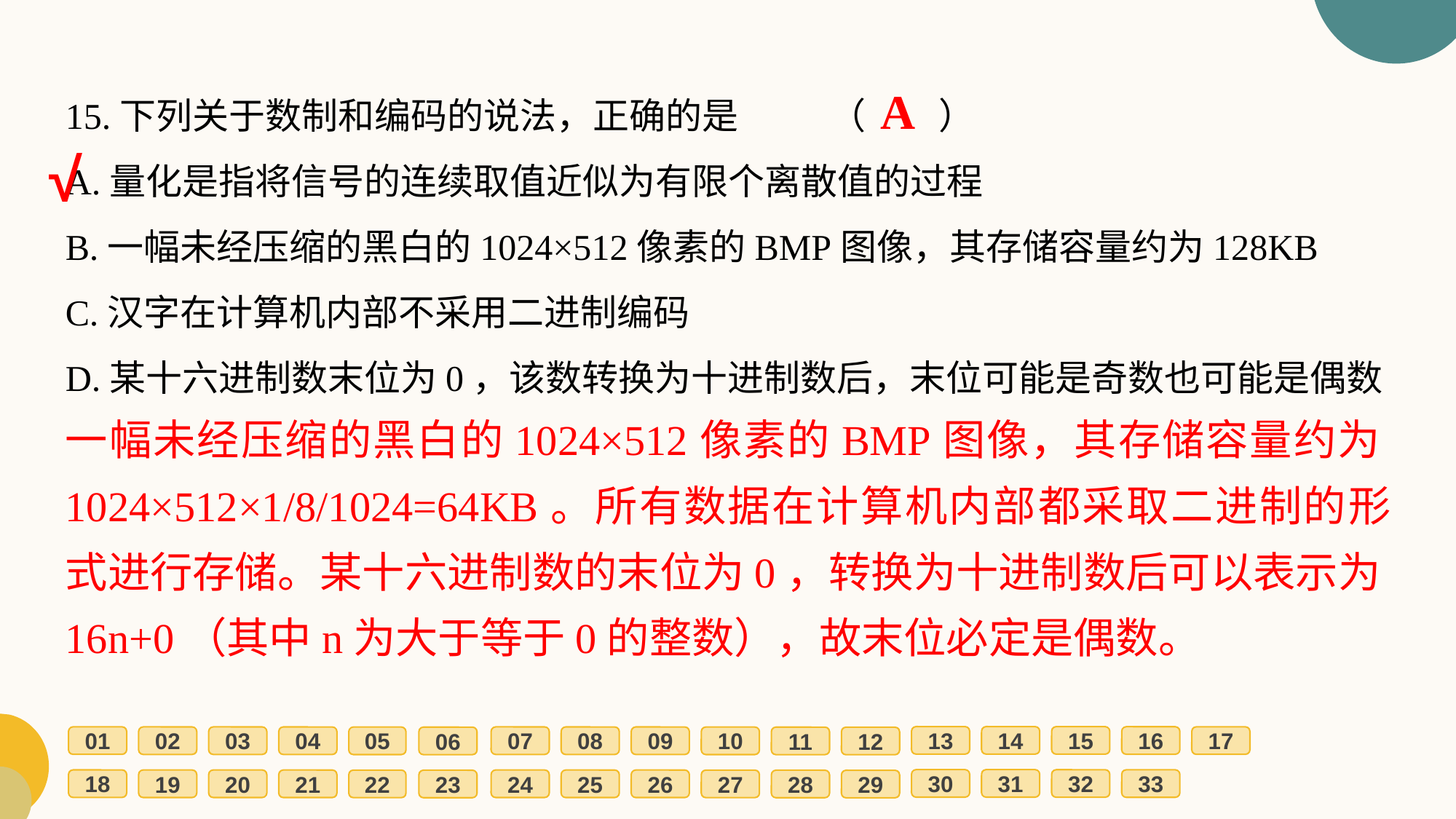

15.下列关于数制和编码的说法，正确的是	（　　）
A.量化是指将信号的连续取值近似为有限个离散值的过程
B.一幅未经压缩的黑白的1024×512像素的BMP图像，其存储容量约为128KB
C.汉字在计算机内部不采用二进制编码
D.某十六进制数末位为0，该数转换为十进制数后，末位可能是奇数也可能是偶数
A
√
一幅未经压缩的黑白的1024×512像素的BMP图像，其存储容量约为1024×512×1/8/1024=64KB。所有数据在计算机内部都采取二进制的形式进行存储。某十六进制数的末位为0，转换为十进制数后可以表示为16n+0（其中n为大于等于0的整数），故末位必定是偶数。